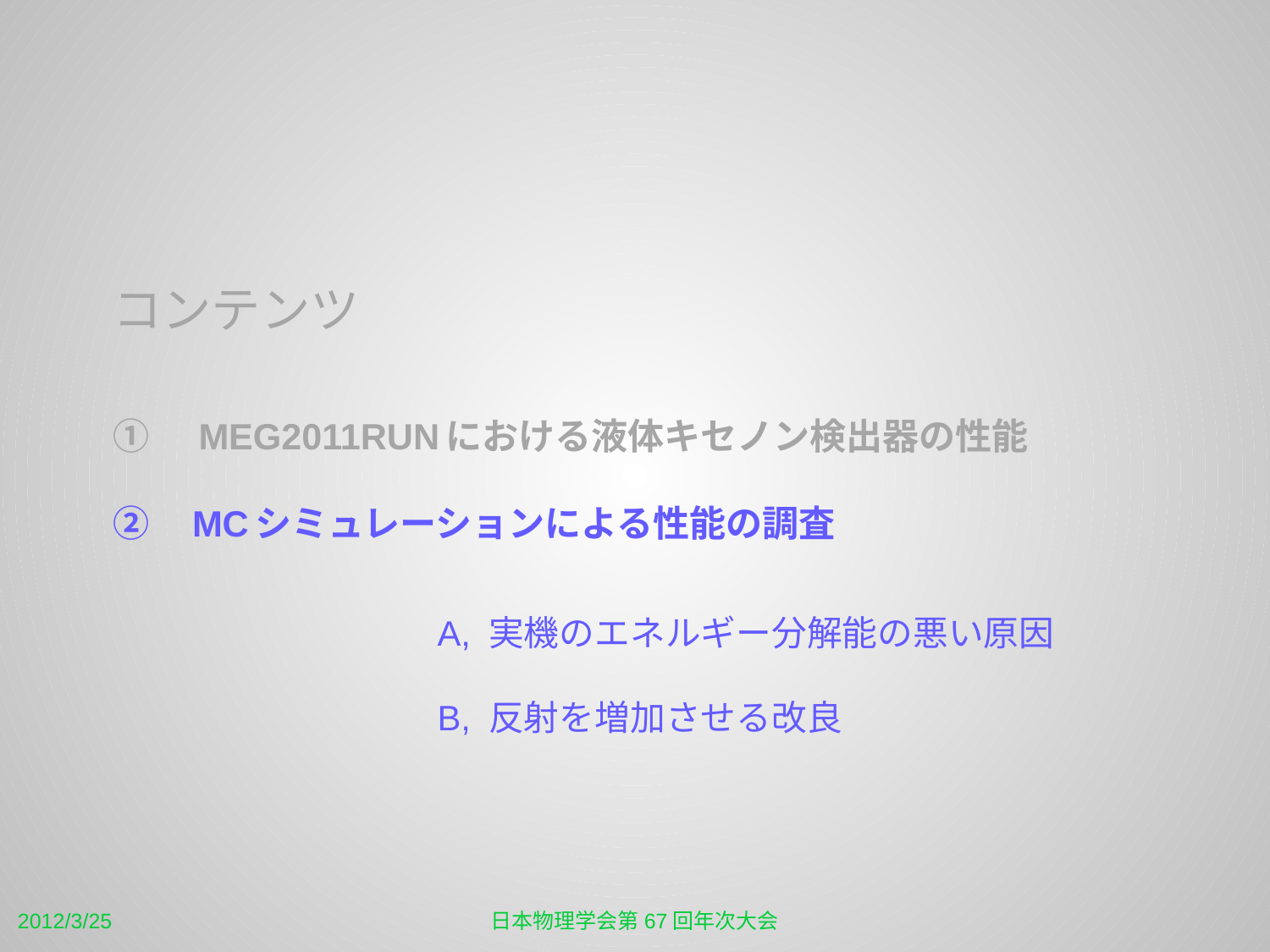

コンテンツ
# ①　MEG2011runにおける液体キセノン検出器の性能 ②　MCシミュレーションによる性能の調査
A, 実機のエネルギー分解能の悪い原因

B, 反射を増加させる改良
2012/3/25
日本物理学会第67回年次大会